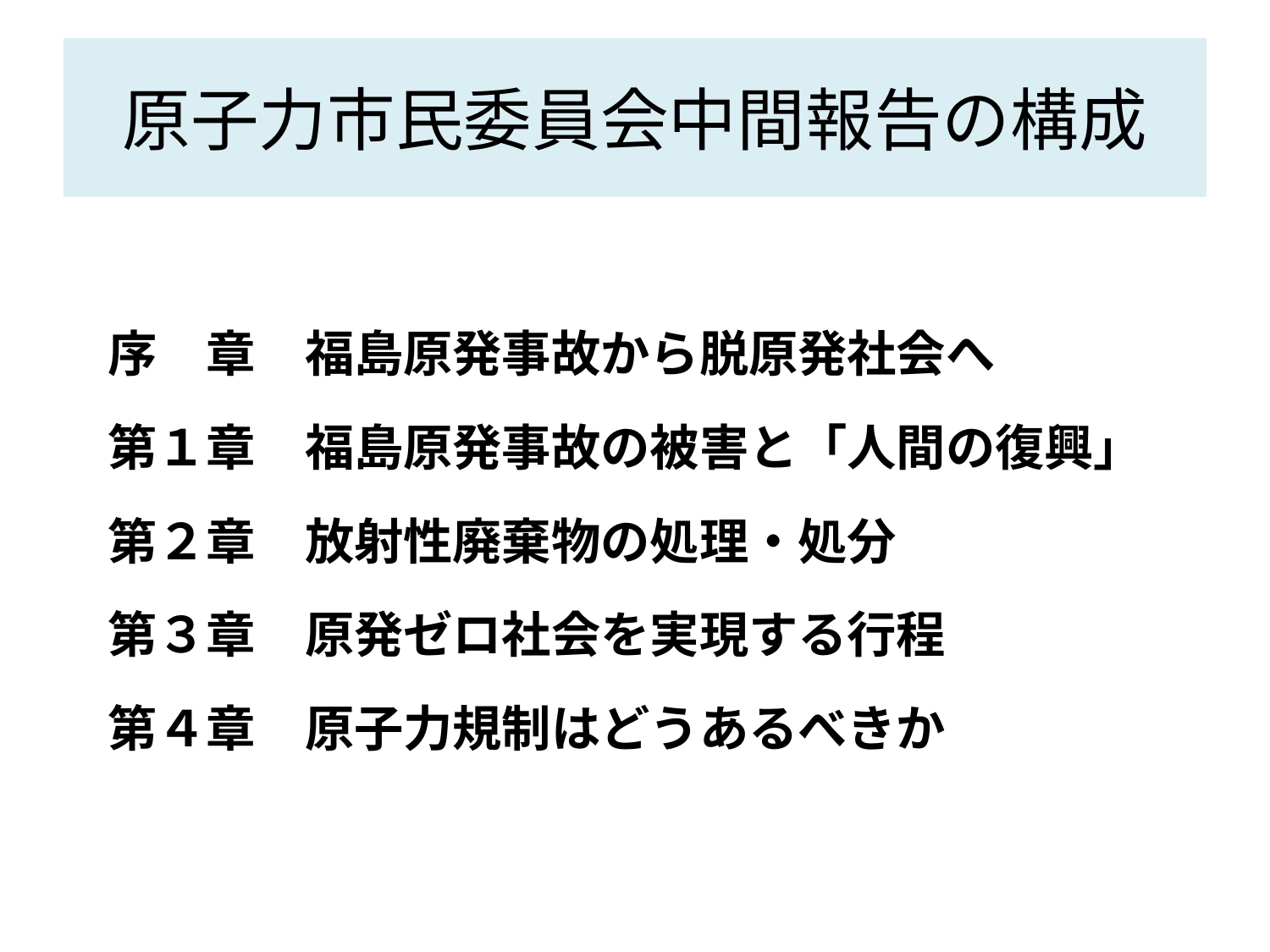

# 原子力市民委員会中間報告の構成
序　章　福島原発事故から脱原発社会へ

第１章　福島原発事故の被害と「人間の復興」

第２章　放射性廃棄物の処理・処分

第３章　原発ゼロ社会を実現する行程

第４章　原子力規制はどうあるべきか